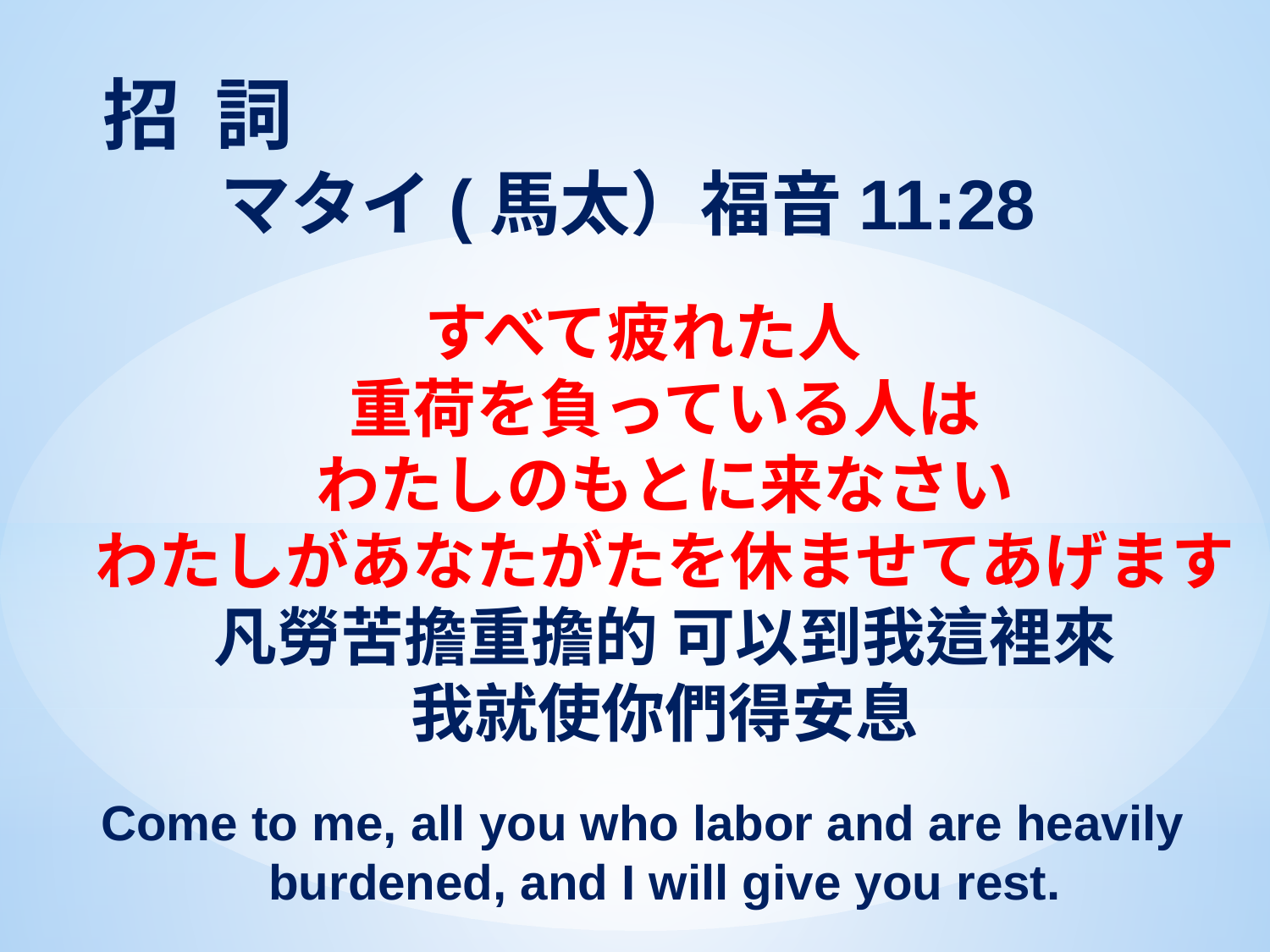

# 招  詞 マタイ(馬太）福音11:28
すべて疲れた人
重荷を負っている人は
わたしのもとに来なさい
わたしがあなたがたを休ませてあげます
凡勞苦擔重擔的 可以到我這裡來
我就使你們得安息

Come to me, all you who labor and are heavily burdened, and I will give you rest.